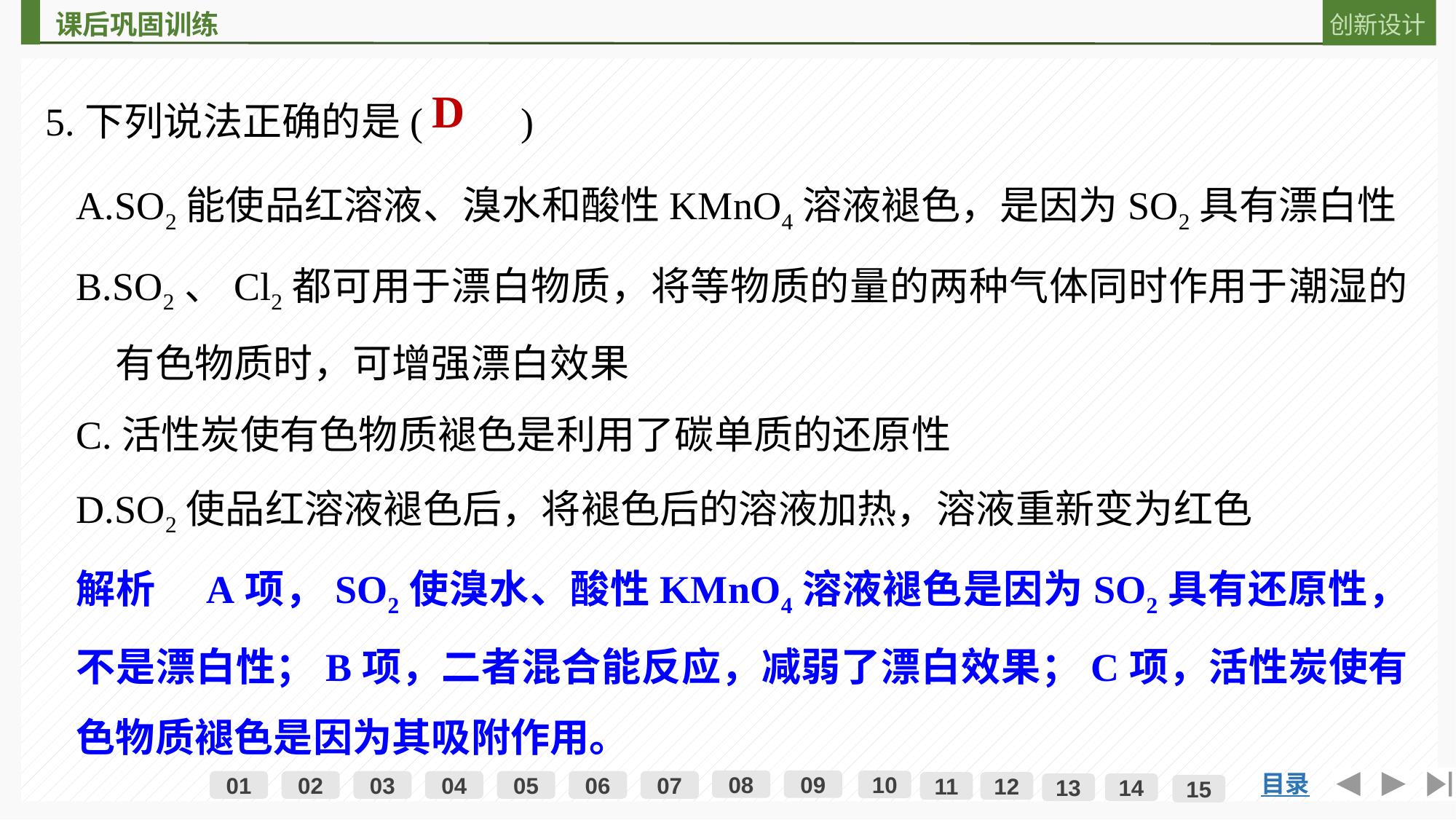

5.下列说法正确的是(　　)
D
A.SO2能使品红溶液、溴水和酸性KMnO4溶液褪色，是因为SO2具有漂白性
B.SO2、Cl2都可用于漂白物质，将等物质的量的两种气体同时作用于潮湿的
　有色物质时，可增强漂白效果
C.活性炭使有色物质褪色是利用了碳单质的还原性
D.SO2使品红溶液褪色后，将褪色后的溶液加热，溶液重新变为红色
解析　A项，SO2使溴水、酸性KMnO4溶液褪色是因为SO2具有还原性，不是漂白性；B项，二者混合能反应，减弱了漂白效果；C项，活性炭使有色物质褪色是因为其吸附作用。